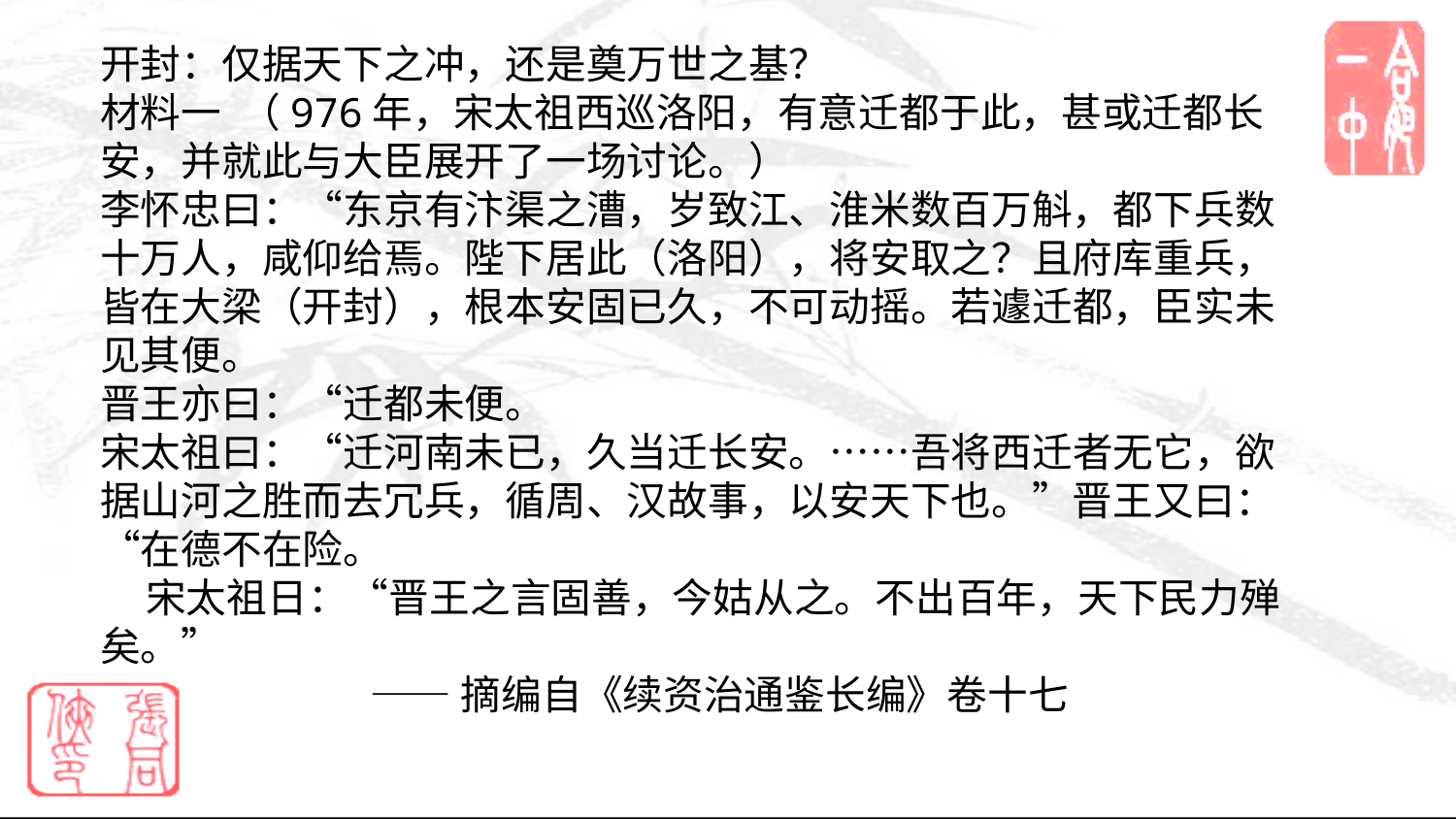

开封：仅据天下之冲，还是奠万世之基？材料一  （976年，宋太祖西巡洛阳，有意迁都于此，甚或迁都长安，并就此与大臣展开了一场讨论。）李怀忠曰：“东京有汴渠之漕，岁致江、淮米数百万斛，都下兵数十万人，咸仰给焉。陛下居此（洛阳），将安取之？且府库重兵，皆在大梁（开封），根本安固已久，不可动摇。若遽迁都，臣实未见其便。晋王亦曰：“迁都未便。宋太祖曰：“迁河南未已，久当迁长安。……吾将西迁者无它，欲据山河之胜而去冗兵，循周、汉故事，以安天下也。”晋王又曰：“在德不在险。宋太祖日：“晋王之言固善，今姑从之。不出百年，天下民力殚矣。”
                         ——摘编自《续资治通鉴长编》卷十七